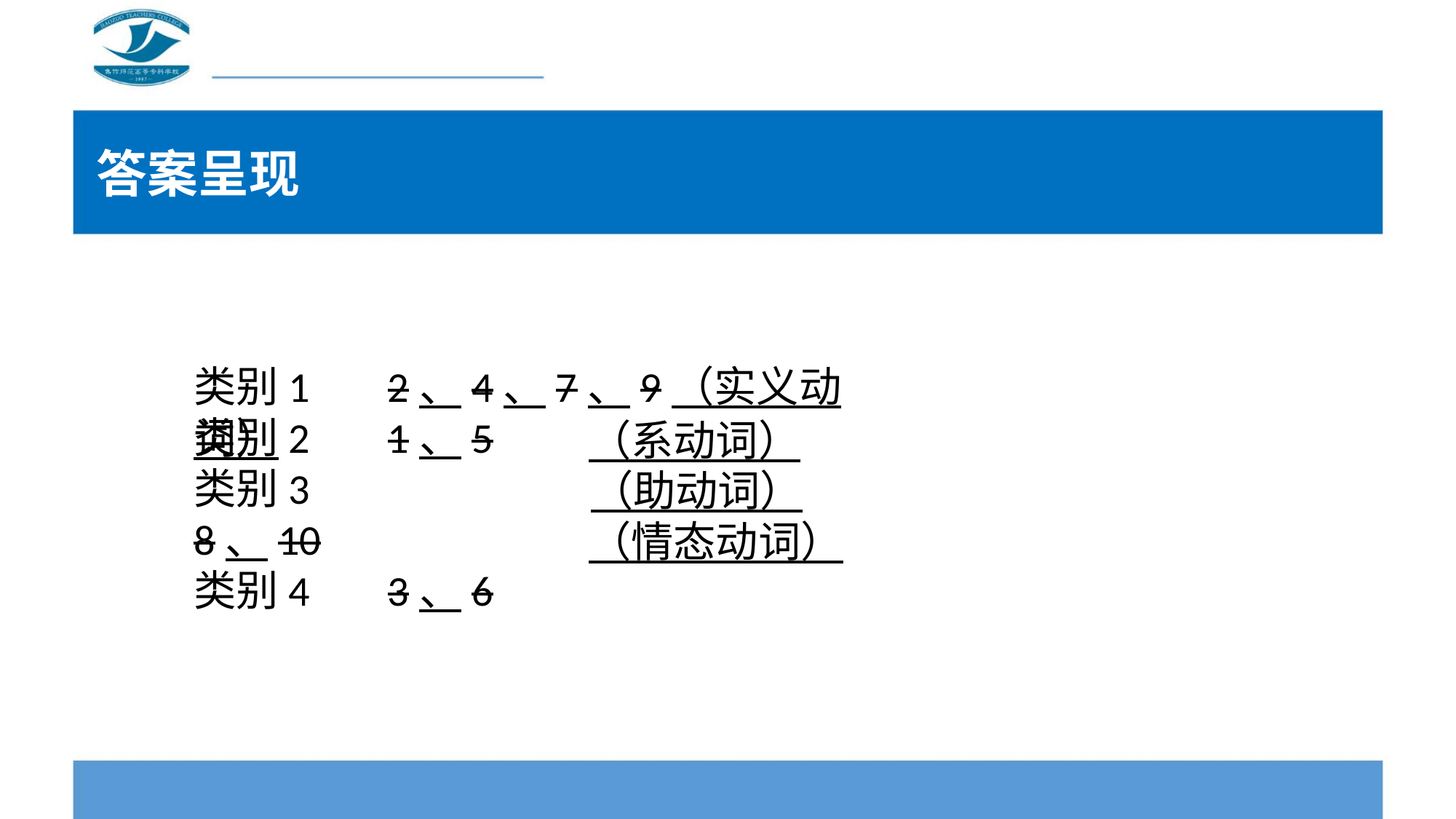

答案呈现
《建构英语
（系动词）
（助动词）
（情态动词）
类别1 2、4、7、9（实义动词）
类别2 1、5
类别3 8、10
类别4 3、6